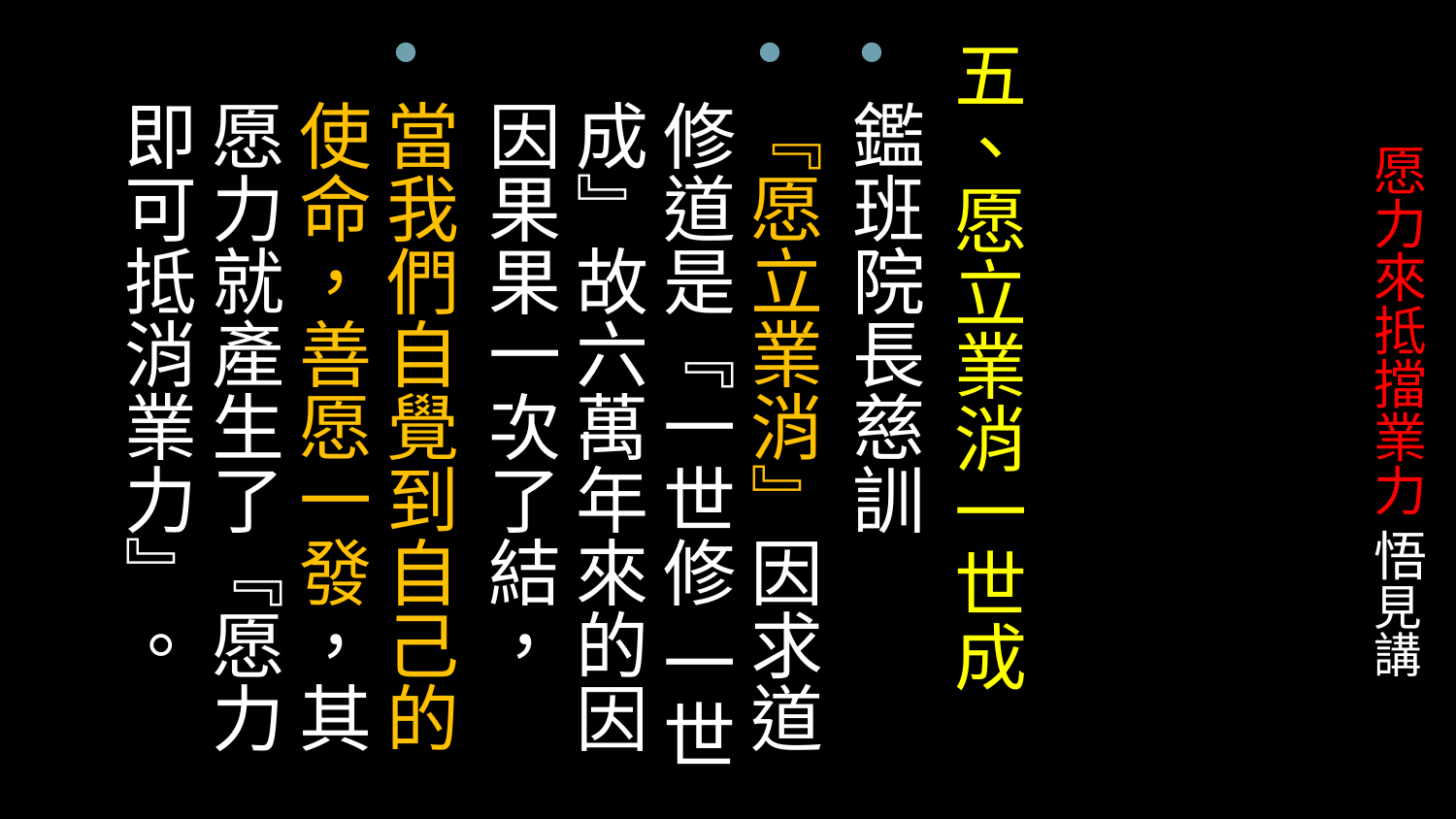

五、愿立業消一世成
鑑班院長慈訓
『愿立業消』因求道修道是『一世修 一世成』故六萬年來的因因果果一次了結，
當我們自覺到自己的使命，善愿一發，其愿力就產生了『愿力即可抵消業力』。

# 愿力來抵擋業力 悟見講